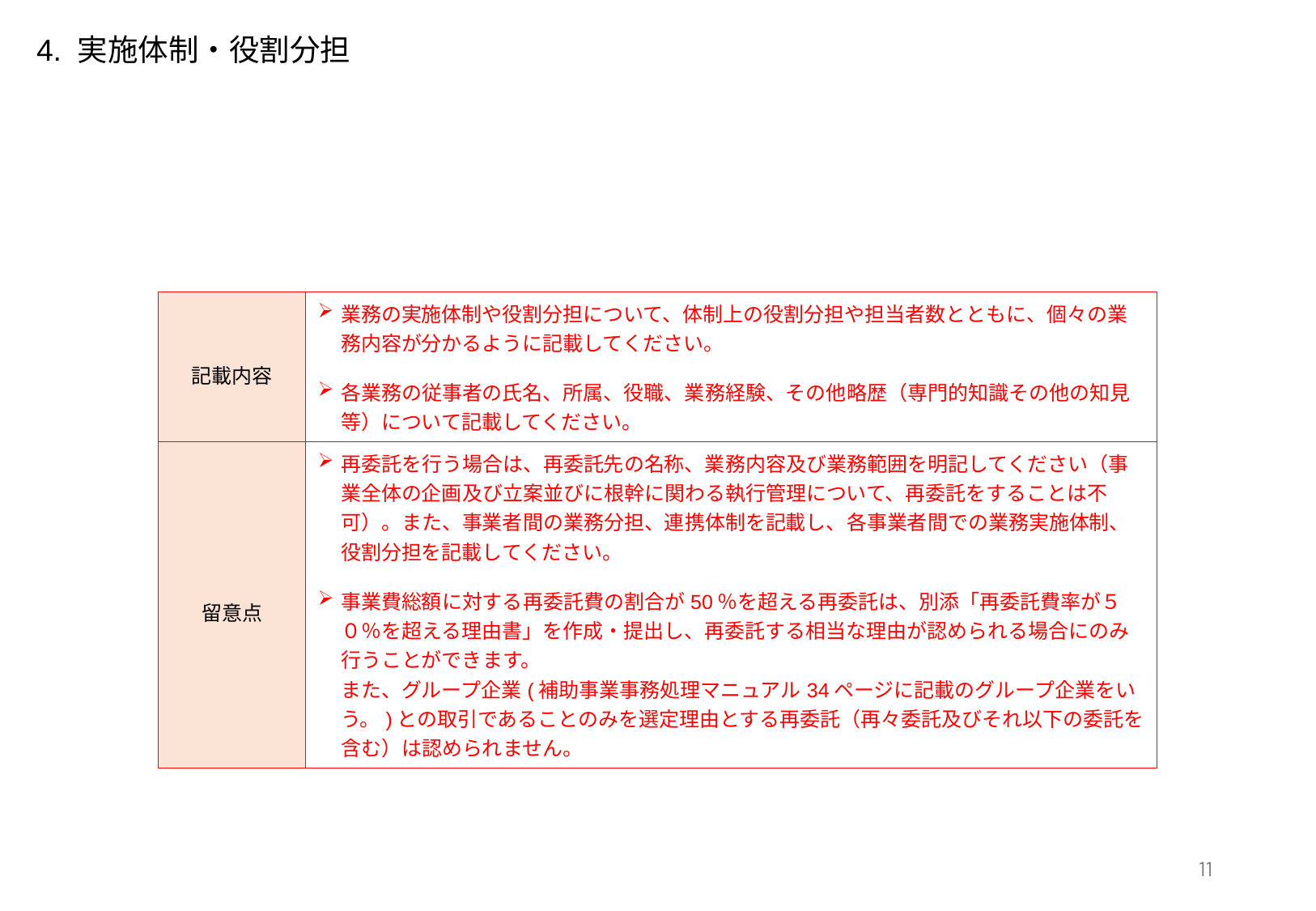

4. 実施体制・役割分担
| 記載内容 | 業務の実施体制や役割分担について、体制上の役割分担や担当者数とともに、個々の業務内容が分かるように記載してください。 各業務の従事者の氏名、所属、役職、業務経験、その他略歴（専門的知識その他の知見等）について記載してください。 |
| --- | --- |
| 留意点 | 再委託を行う場合は、再委託先の名称、業務内容及び業務範囲を明記してください（事業全体の企画及び立案並びに根幹に関わる執行管理について、再委託をすることは不可）。また、事業者間の業務分担、連携体制を記載し、各事業者間での業務実施体制、役割分担を記載してください。 事業費総額に対する再委託費の割合が50％を超える再委託は、別添「再委託費率が５０％を超える理由書」を作成・提出し、再委託する相当な理由が認められる場合にのみ行うことができます。 また、グループ企業(補助事業事務処理マニュアル34ページに記載のグループ企業をいう。)との取引であることのみを選定理由とする再委託（再々委託及びそれ以下の委託を含む）は認められません。 |
11